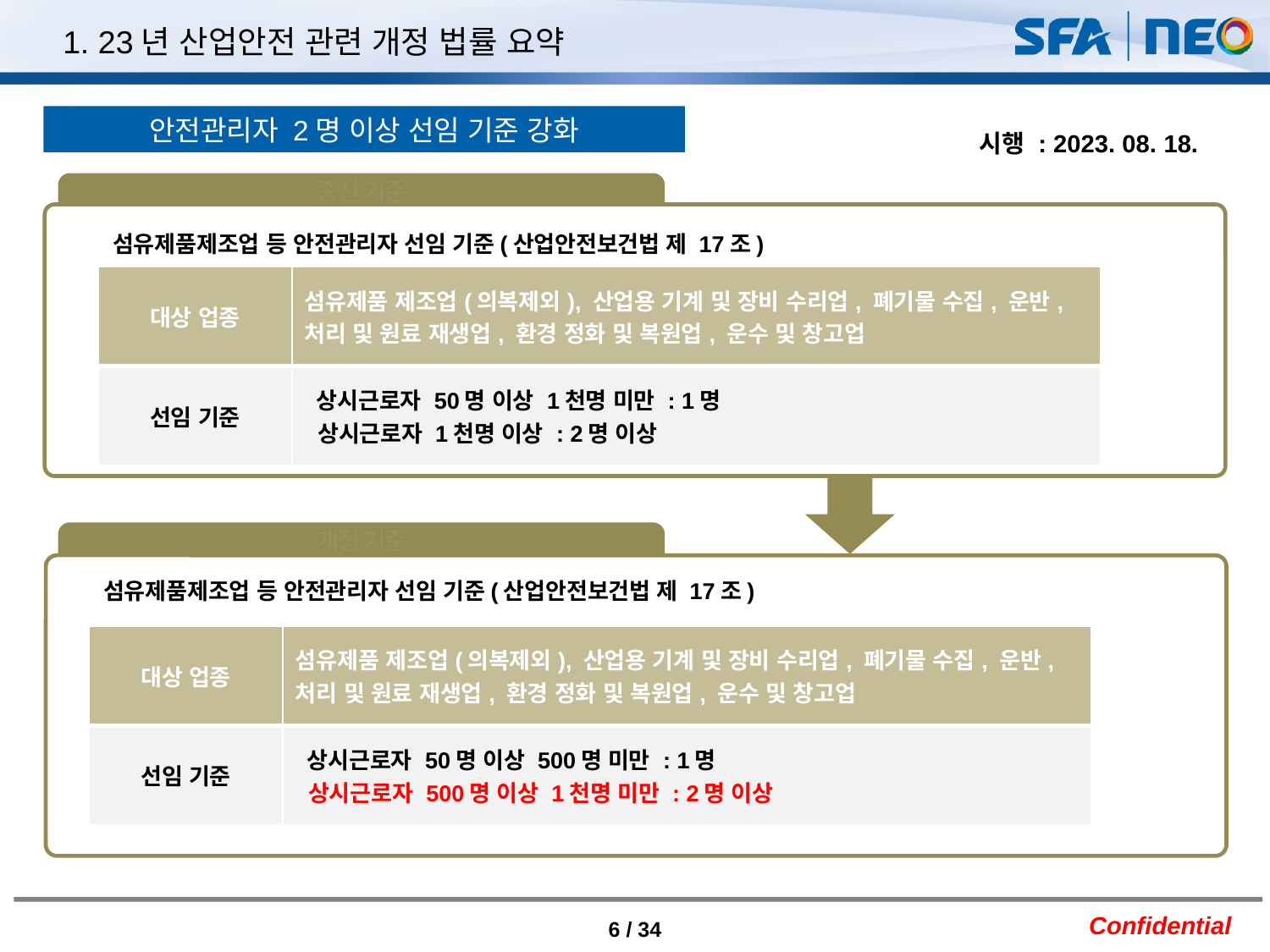

1. 23년 산업안전 관련 개정 법률 요약
안전관리자 2명 이상 선임 기준 강화
시행 : 2023. 08. 18.

종전 기준
섬유제품제조업 등 안전관리자 선임 기준(산업안전보건법 제 17조)
| 대상 업종 | 섬유제품 제조업(의복제외), 산업용 기계 및 장비 수리업, 폐기물 수집, 운반, 처리 및 원료 재생업, 환경 정화 및 복원업, 운수 및 창고업 |
| --- | --- |
| 선임 기준 | 상시근로자 50명 이상 1천명 미만 : 1명 상시근로자 1천명 이상 : 2명 이상 |

개정 기준
섬유제품제조업 등 안전관리자 선임 기준(산업안전보건법 제 17조)
| 대상 업종 | 섬유제품 제조업(의복제외), 산업용 기계 및 장비 수리업, 폐기물 수집, 운반, 처리 및 원료 재생업, 환경 정화 및 복원업, 운수 및 창고업 |
| --- | --- |
| 선임 기준 | 상시근로자 50명 이상 500명 미만 : 1명 상시근로자 500명 이상 1천명 미만 : 2명 이상 |